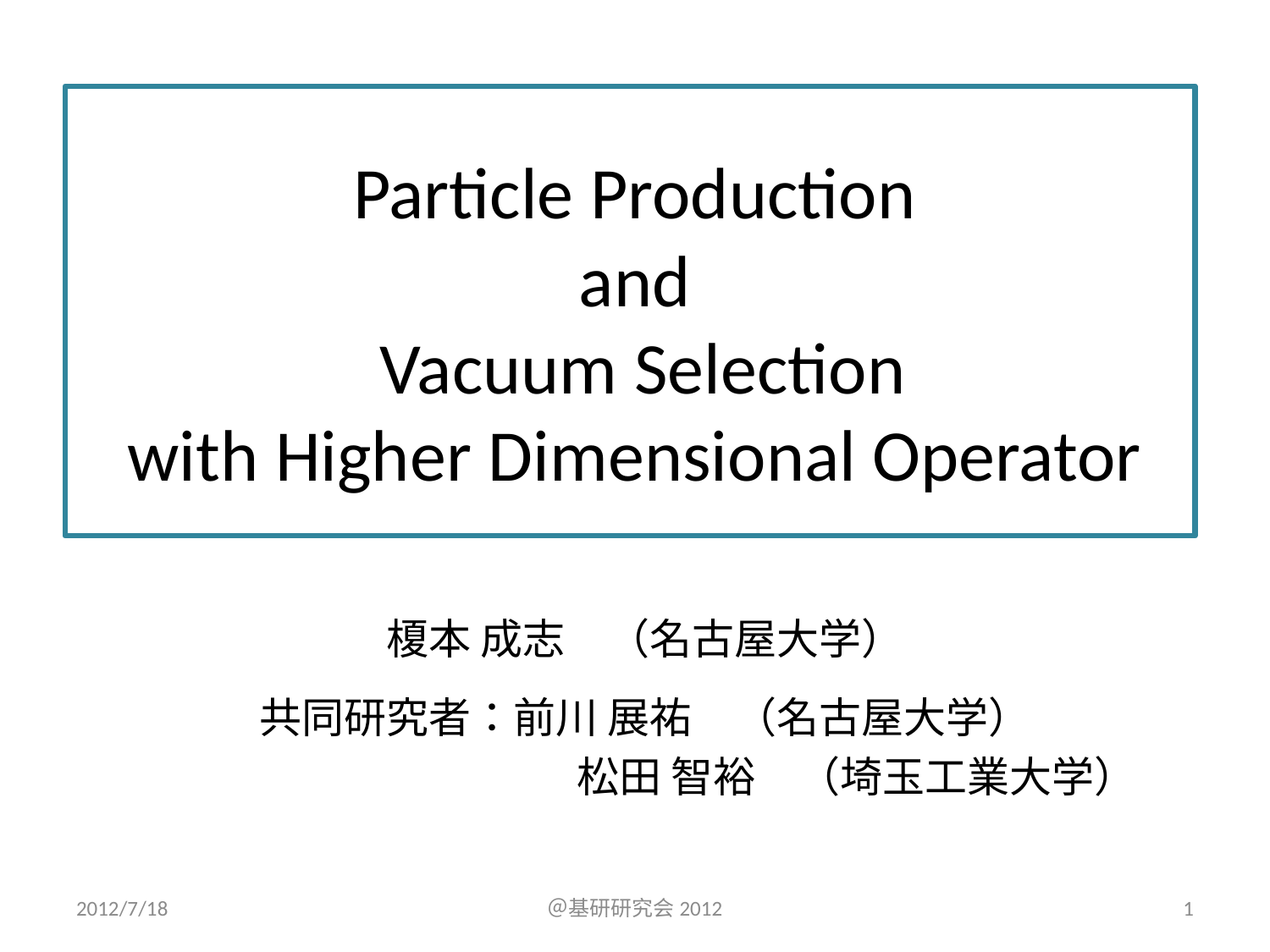

# Particle Production and Vacuum Selection with Higher Dimensional Operator
榎本 成志　（名古屋大学）

共同研究者：前川 展祐　（名古屋大学）
　　　　　　　　　　松田 智裕　（埼玉工業大学）
2012/7/18
＠基研研究会2012
1